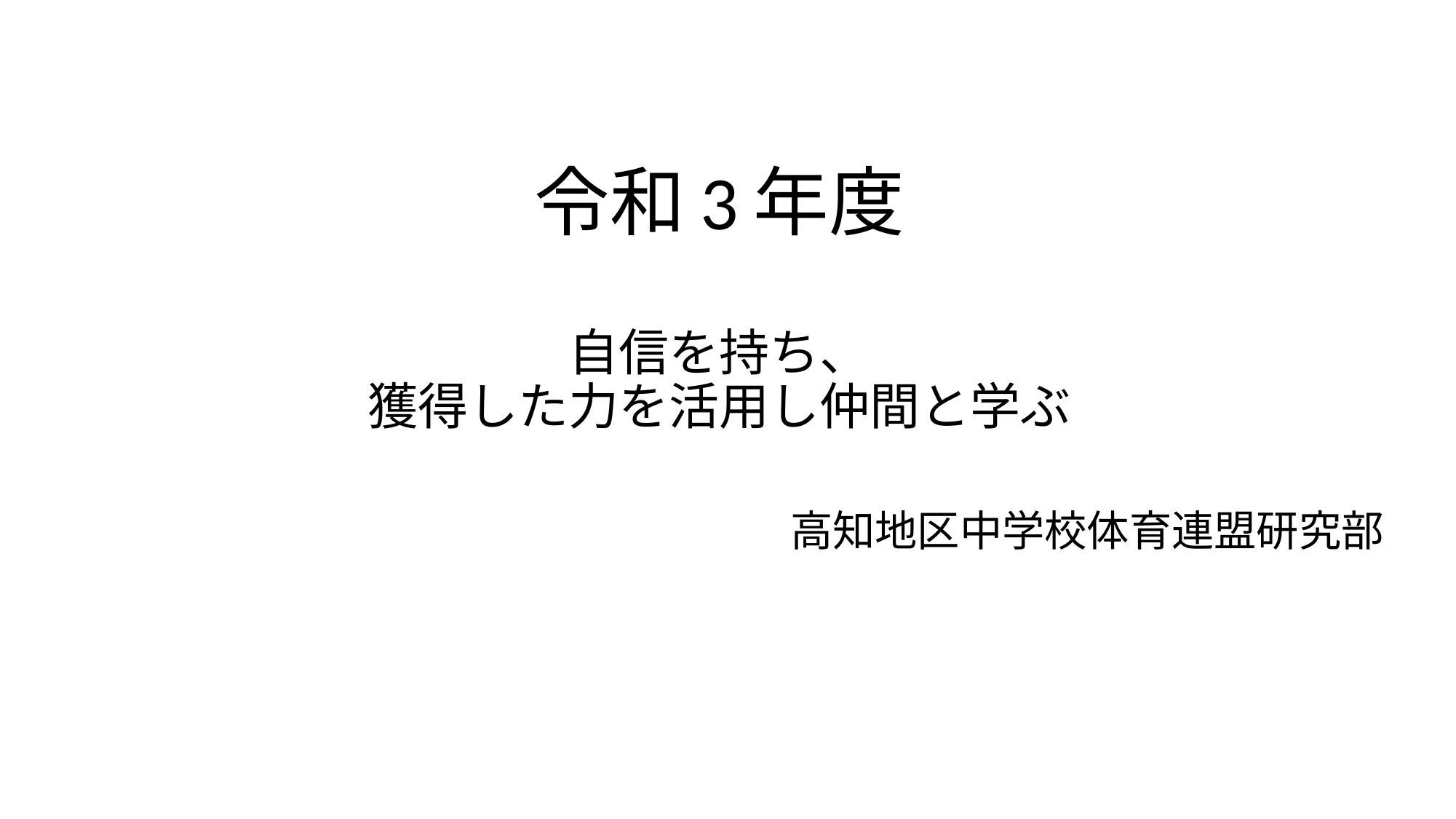

# 令和3年度 自信を持ち、 獲得した力を活用し仲間と学ぶ
高知地区中学校体育連盟研究部